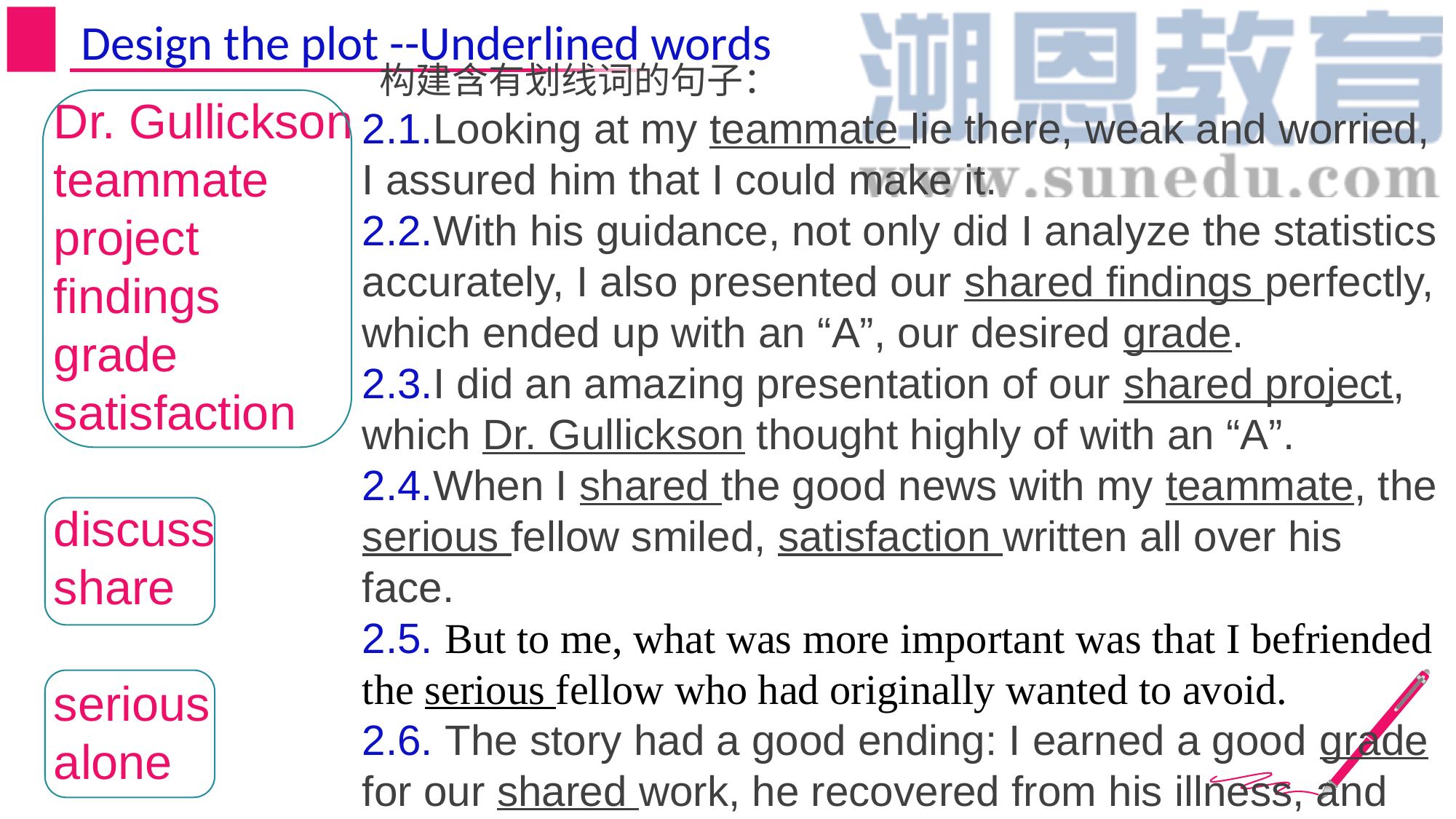

Design the plot --Underlined words
 构建含有划线词的句子：
2.1.Looking at my teammate lie there, weak and worried, I assured him that I could make it.
2.2.With his guidance, not only did I analyze the statistics accurately, I also presented our shared findings perfectly, which ended up with an “A”, our desired grade.
2.3.I did an amazing presentation of our shared project, which Dr. Gullickson thought highly of with an “A”.
2.4.When I shared the good news with my teammate, the serious fellow smiled, satisfaction written all over his face.
2.5. But to me, what was more important was that I befriended the serious fellow who had originally wanted to avoid.
2.6. The story had a good ending: I earned a good grade for our shared work, he recovered from his illness, and we became good friends.

Dr. Gullickson
teammate
project
findings
grade
satisfaction

discuss
share

serious
alone

12